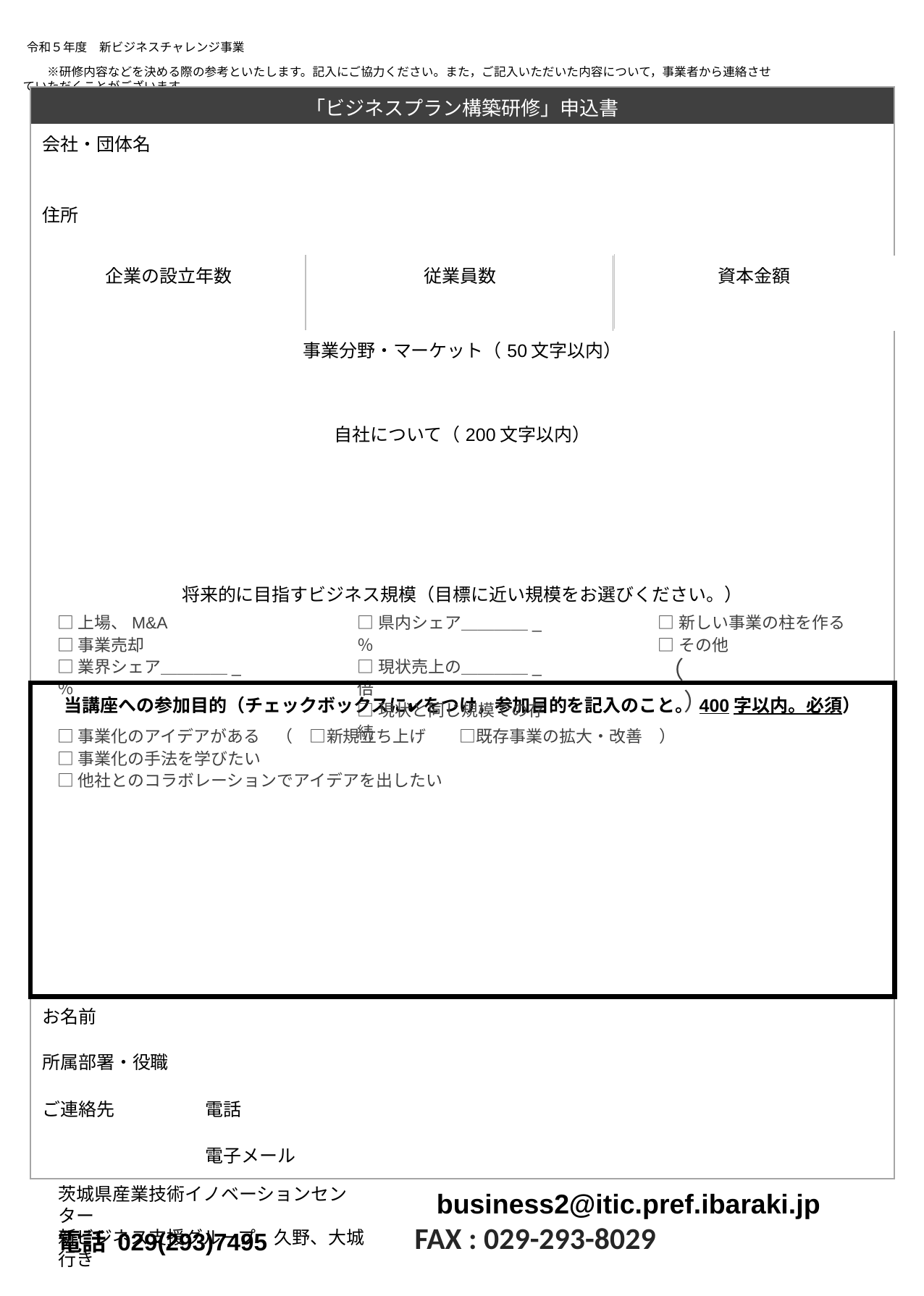

令和５年度　新ビジネスチャレンジ事業
　　※研修内容などを決める際の参考といたします。記入にご協力ください。また，ご記入いただいた内容について，事業者から連絡させていただくことがございます。
| 「ビジネスプラン構築研修」申込書 |  |  |  |
| --- | --- | --- | --- |
| 会社・団体名 |  |  |  |
| 住所 |  |  |  |
| 企業の設立年数 |  | 従業員数 | 資本金額 |
| 事業分野・マーケット（50文字以内） |  |  |  |
| 自社について（200文字以内） |  |  |  |
| 将来的に目指すビジネス規模（目標に近い規模をお選びください。） |  |  |  |
| 当講座への参加目的（チェックボックスに✔をつけ，参加目的を記入のこと。400字以内。必須） |  |  |  |
| お名前 |  |  |  |
| 所属部署・役職 |  |  |  |
| ご連絡先 | 電話 |  |  |
|  | 電子メール |  |  |
□上場、M&A
□事業売却
□業界シェア＿＿＿＿_％
□県内シェア＿＿＿＿_ ％
□現状売上の＿＿＿＿_倍
□現状と同じ規模での存続
□新しい事業の柱を作る
□その他
（　　　       　　　　　）

□事業化のアイデアがある　（　□新規立ち上げ　　□既存事業の拡大・改善　）
□事業化の手法を学びたい
□他社とのコラボレーションでアイデアを出したい
茨城県産業技術イノベーションセンター
新ビジネス支援グループ　久野、大城行き
business2@itic.pref.ibaraki.jp
FAX : 029-293-8029
電話 029(293)7495